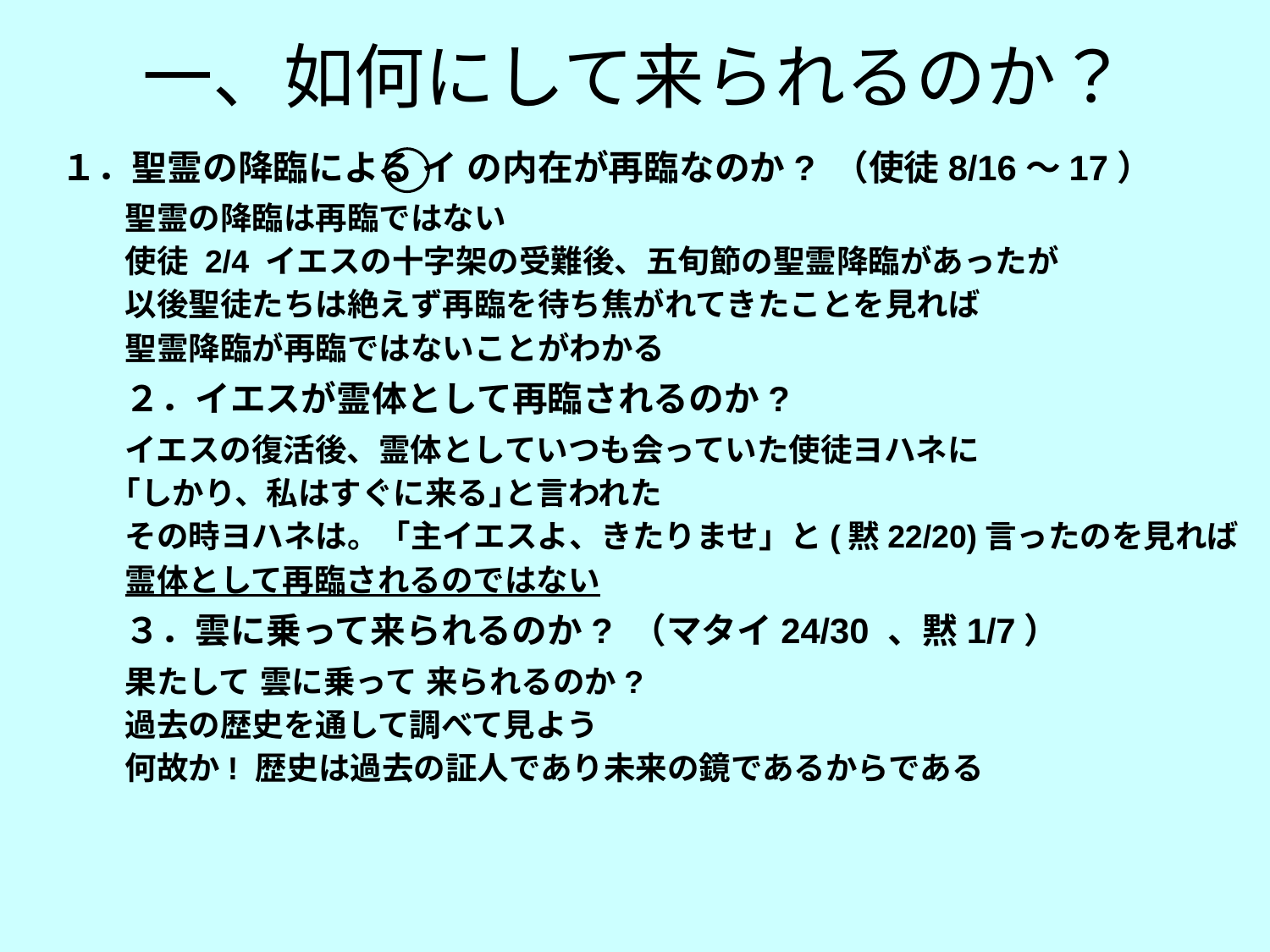

一、如何にして来られるのか？
１．聖霊の降臨による イ の内在が再臨なのか? （使徒8/16～17）
聖霊の降臨は再臨ではない
使徒 2/4 イエスの十字架の受難後、五旬節の聖霊降臨があったが
以後聖徒たちは絶えず再臨を待ち焦がれてきたことを見れば
聖霊降臨が再臨ではないことがわかる
２．イエスが霊体として再臨されるのか?
イエスの復活後、霊体としていつも会っていた使徒ヨハネに
｢しかり、私はすぐに来る｣と言われた
その時ヨハネは。「主イエスよ、きたりませ」と(黙22/20)言ったのを見れば
霊体として再臨されるのではない
３．雲に乗って来られるのか? （マタイ24/30 、黙1/7）
果たして 雲に乗って 来られるのか?
過去の歴史を通して調べて見よう
何故か! 歴史は過去の証人であり未来の鏡であるからである